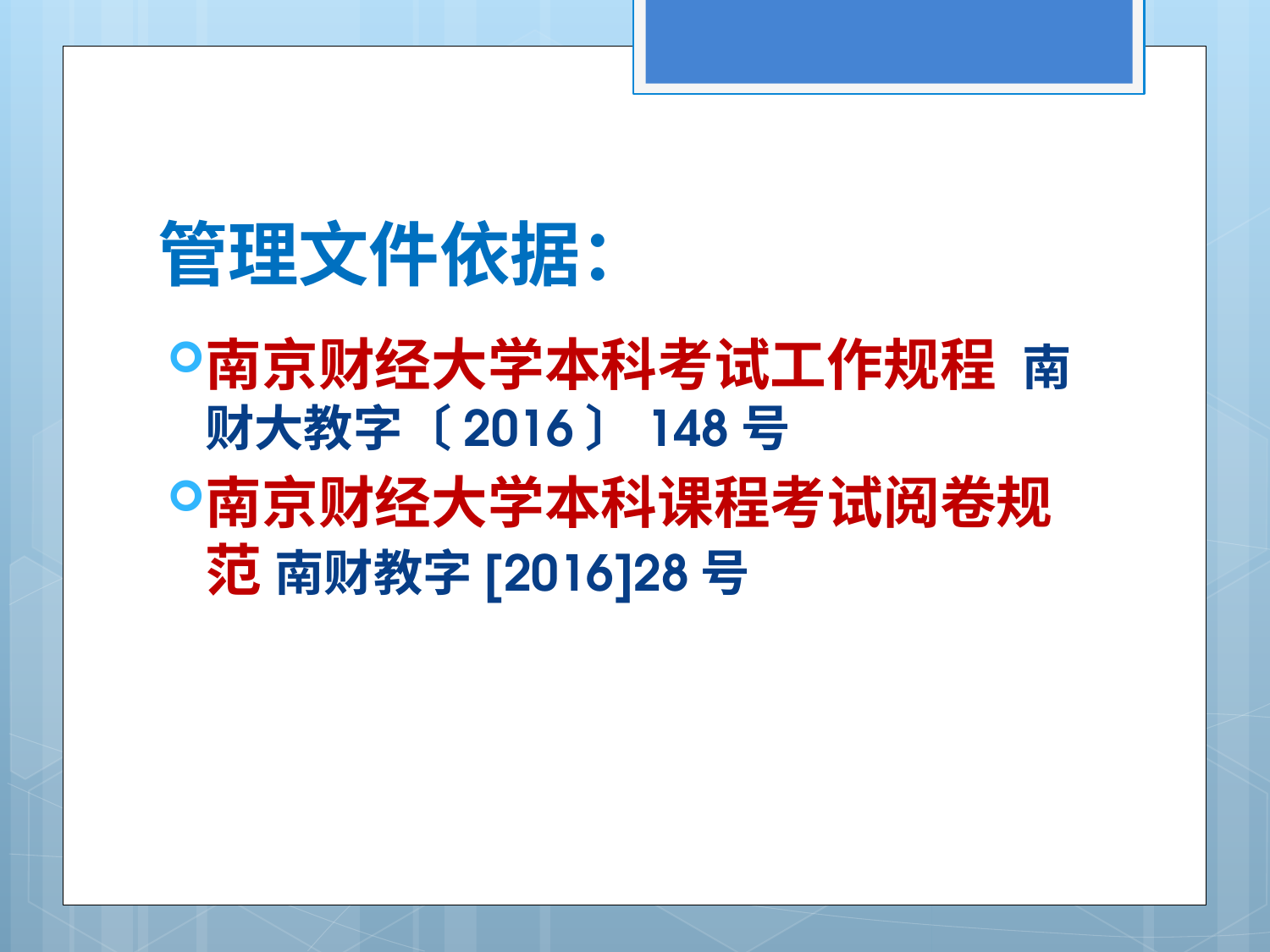

# 管理文件依据：
南京财经大学本科考试工作规程  南财大教字〔2016〕148号
南京财经大学本科课程考试阅卷规范 南财教字[2016]28号